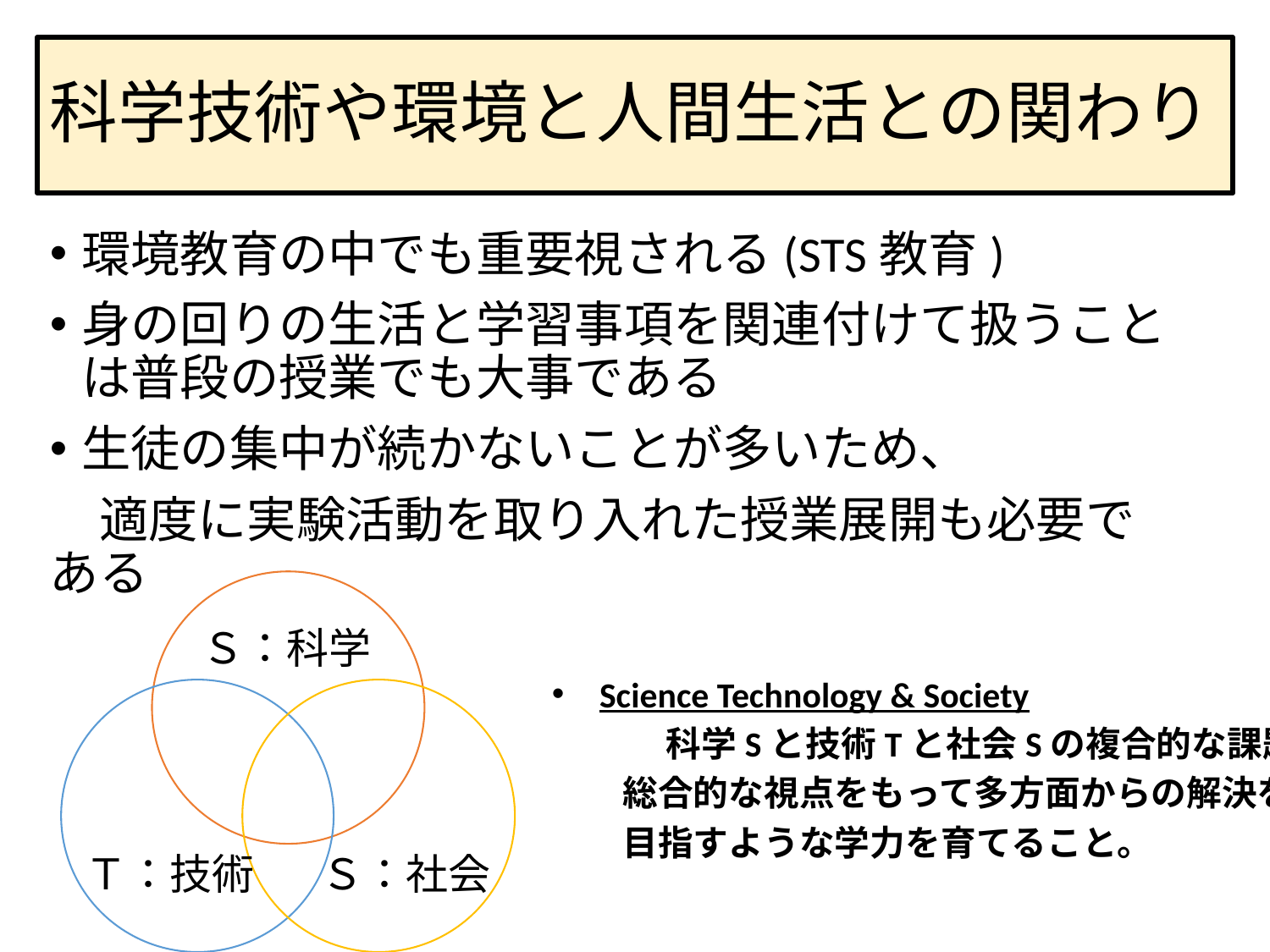

# 科学技術や環境と人間生活との関わり
環境教育の中でも重要視される(STS教育)
身の回りの生活と学習事項を関連付けて扱うことは普段の授業でも大事である
生徒の集中が続かないことが多いため、
　適度に実験活動を取り入れた授業展開も必要である

Science Technology & Society
　　 　科学Sと技術Tと社会Sの複合的な課題に、
　　総合的な視点をもって多方面からの解決を
　　目指すような学力を育てること。

Ｓ：科学

Ｔ：技術
Ｓ：社会